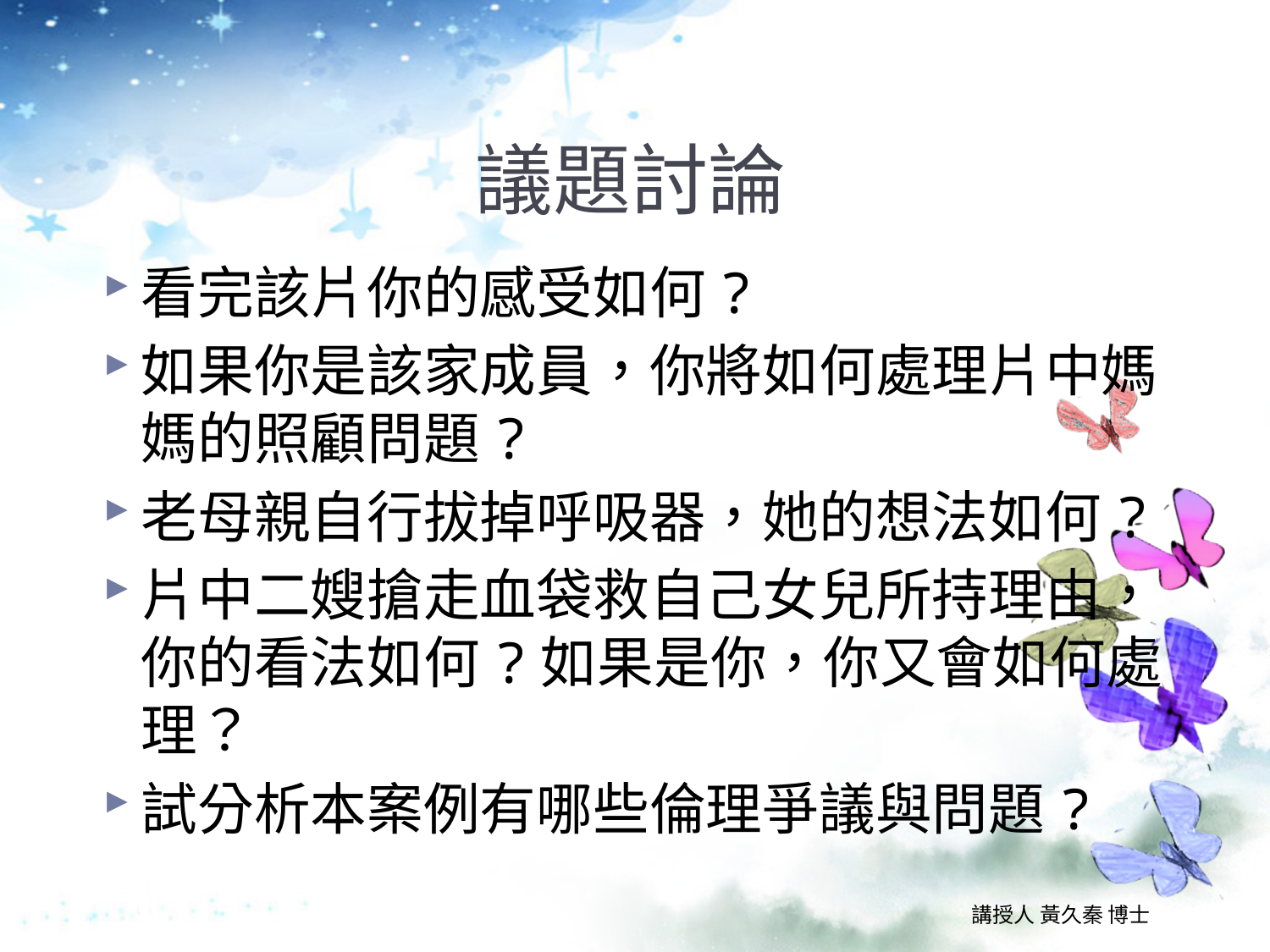

# 議題討論
看完該片你的感受如何?
如果你是該家成員，你將如何處理片中媽媽的照顧問題?
老母親自行拔掉呼吸器，她的想法如何?
片中二嫂搶走血袋救自己女兒所持理由，你的看法如何?如果是你，你又會如何處理？
試分析本案例有哪些倫理爭議與問題?